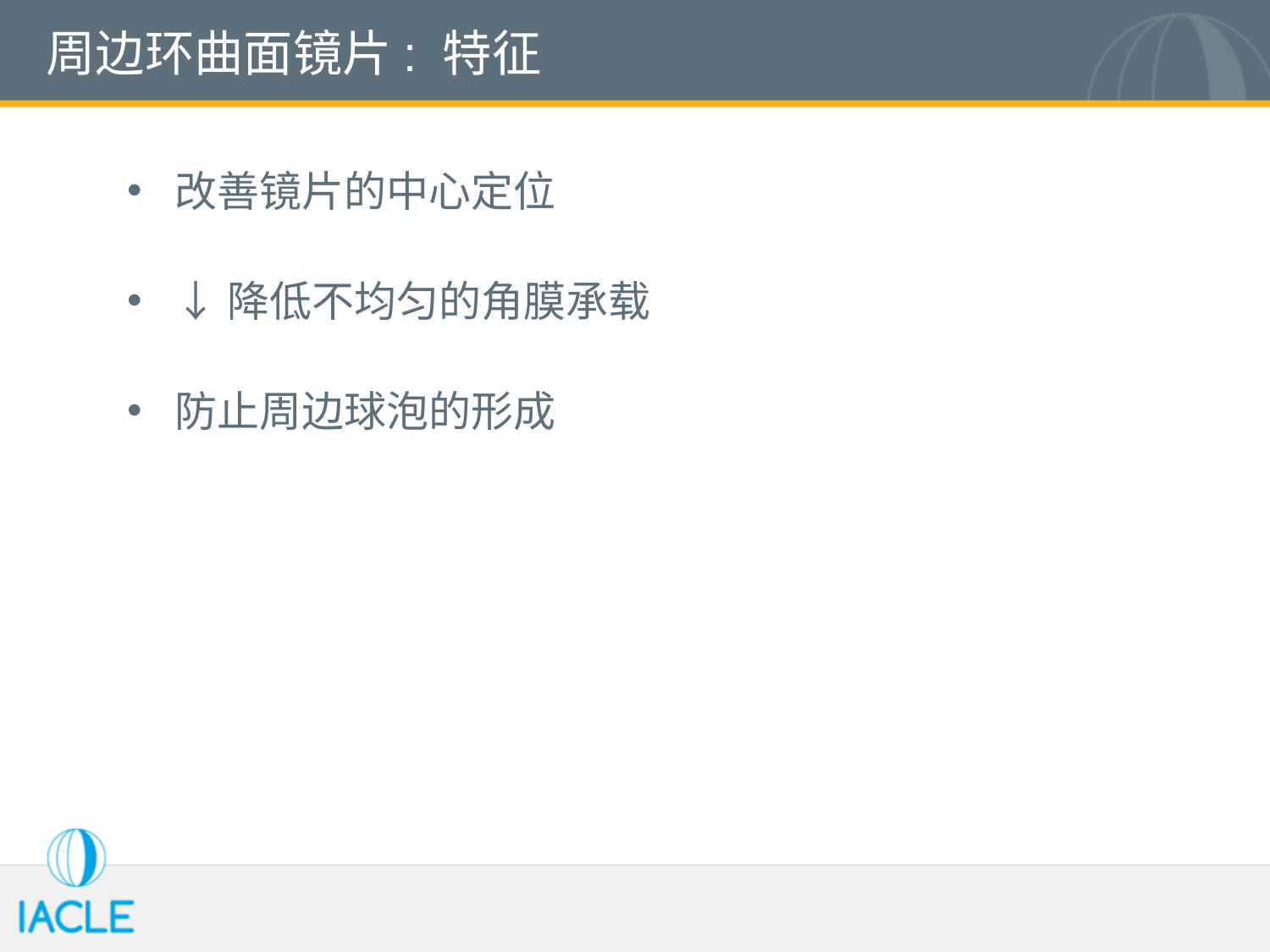

# 周边环曲面镜片: 特征
改善镜片的中心定位
↓降低不均匀的角膜承载
防止周边球泡的形成